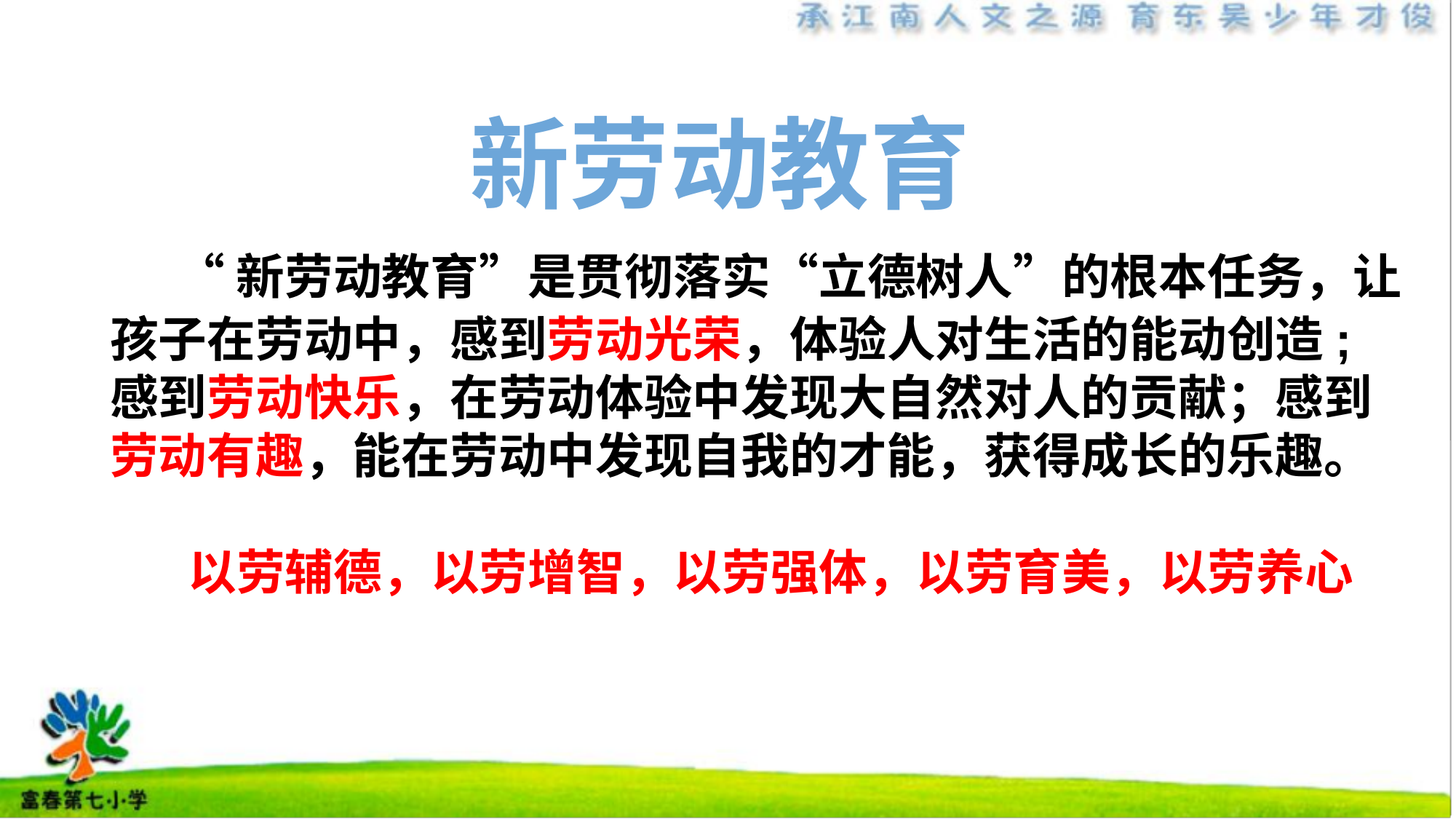

新劳动教育
    “新劳动教育”是贯彻落实“立德树人”的根本任务，让孩子在劳动中，感到劳动光荣，体验人对生活的能动创造;感到劳动快乐，在劳动体验中发现大自然对人的贡献；感到劳动有趣，能在劳动中发现自我的才能，获得成长的乐趣。

      以劳辅德，以劳增智，以劳强体，以劳育美，以劳养心